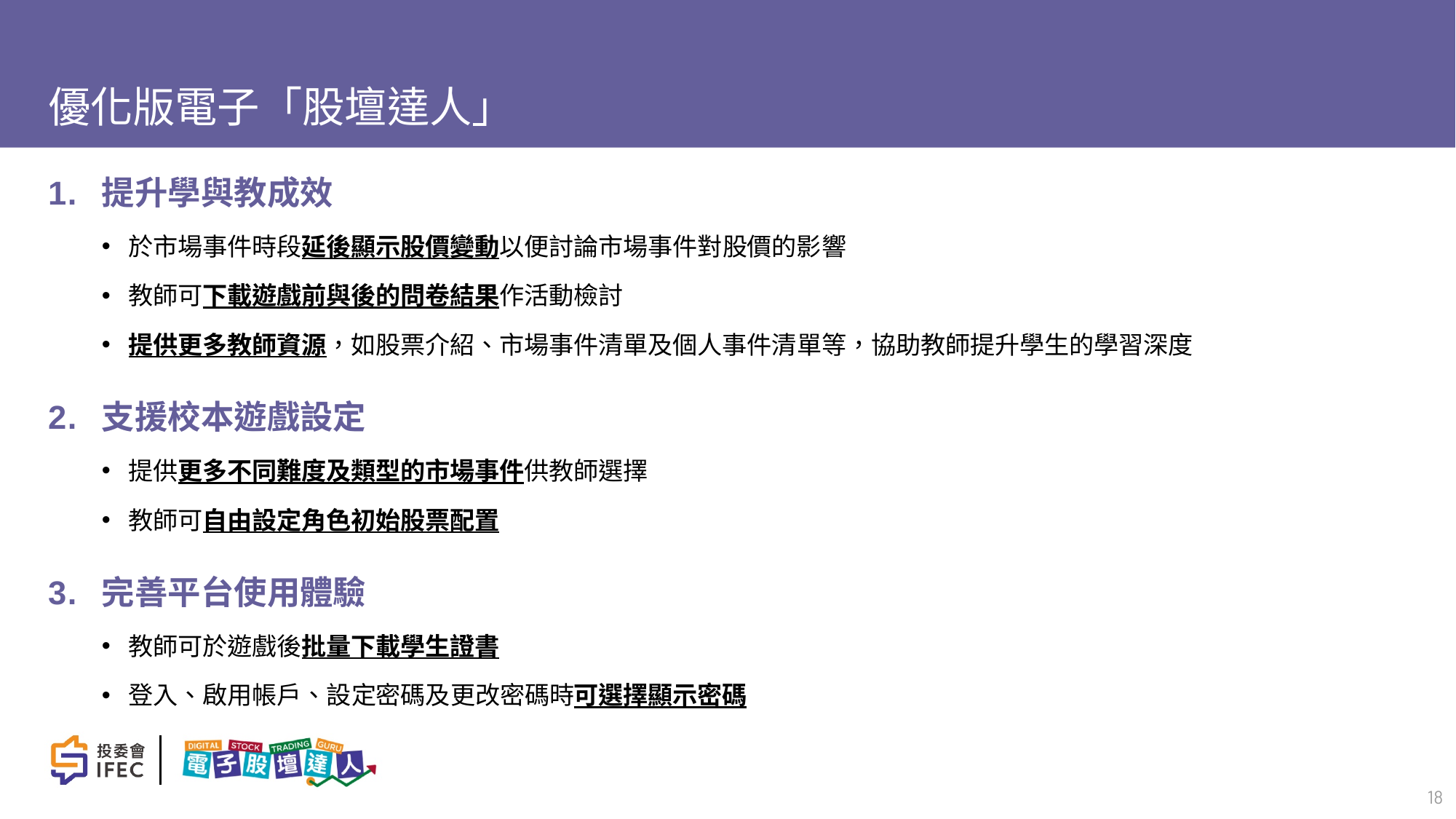

# 優化版電子「股壇達人」
提升學與教成效
於市場事件時段延後顯示股價變動以便討論市場事件對股價的影響
教師可下載遊戲前與後的問卷結果作活動檢討
提供更多教師資源，如股票介紹、市場事件清單及個人事件清單等，協助教師提升學生的學習深度
支援校本遊戲設定
提供更多不同難度及類型的市場事件供教師選擇
教師可自由設定角色初始股票配置
完善平台使用體驗
教師可於遊戲後批量下載學生證書
登入、啟用帳戶、設定密碼及更改密碼時可選擇顯示密碼
18